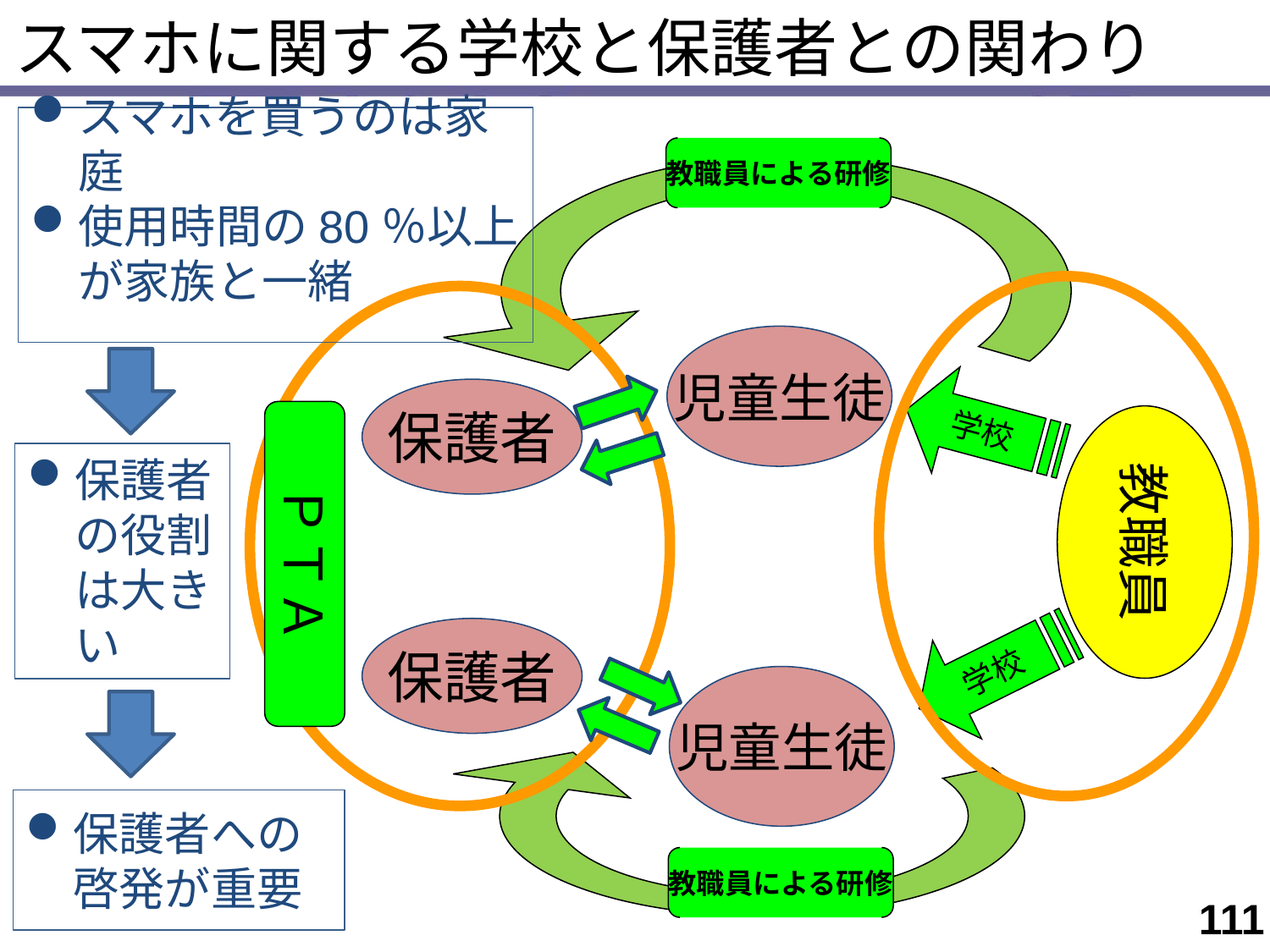

スマホに関する学校と保護者との関わり
スマホを買うのは家庭
使用時間の80％以上が家族と一緒

教職員による研修

児童生徒

学校
保護者
ＰＴＡ
教職員

保護者の役割は大きい
学校
保護者

児童生徒

保護者への啓発が重要
教職員による研修
111